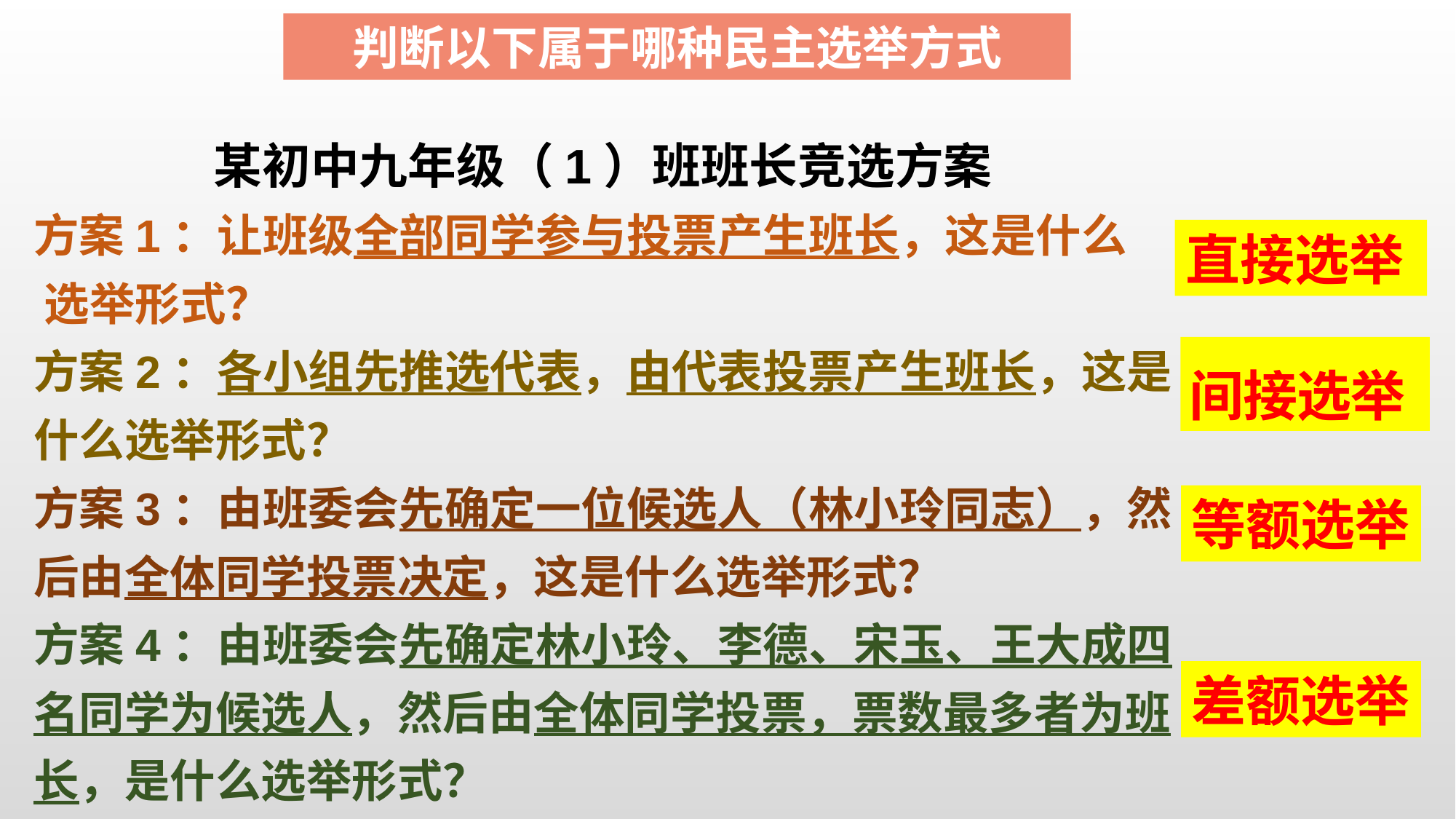

判断以下属于哪种民主选举方式
某初中九年级（1）班班长竞选方案
方案1：让班级全部同学参与投票产生班长，这是什么      选举形式？
方案2：各小组先推选代表，由代表投票产生班长，这是什么选举形式？
方案3：由班委会先确定一位候选人（林小玲同志），然后由全体同学投票决定，这是什么选举形式？
方案4：由班委会先确定林小玲、李德、宋玉、王大成四名同学为候选人，然后由全体同学投票，票数最多者为班长，是什么选举形式？
直接选举
间接选举
等额选举
差额选举